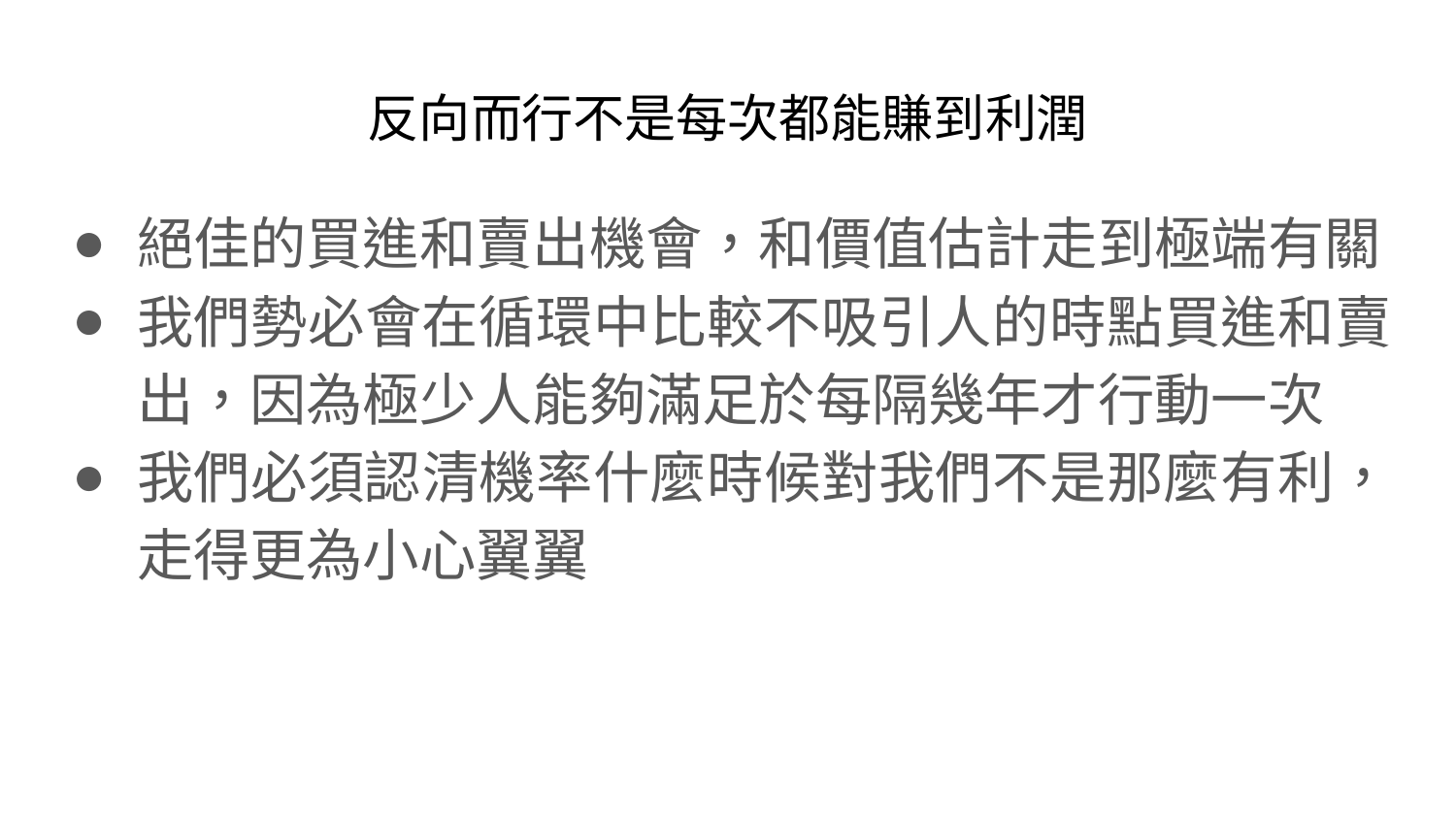

# 反向而行不是每次都能賺到利潤
絕佳的買進和賣出機會，和價值估計走到極端有關
我們勢必會在循環中比較不吸引人的時點買進和賣出，因為極少人能夠滿足於每隔幾年才行動一次
我們必須認清機率什麼時候對我們不是那麼有利，走得更為小心翼翼